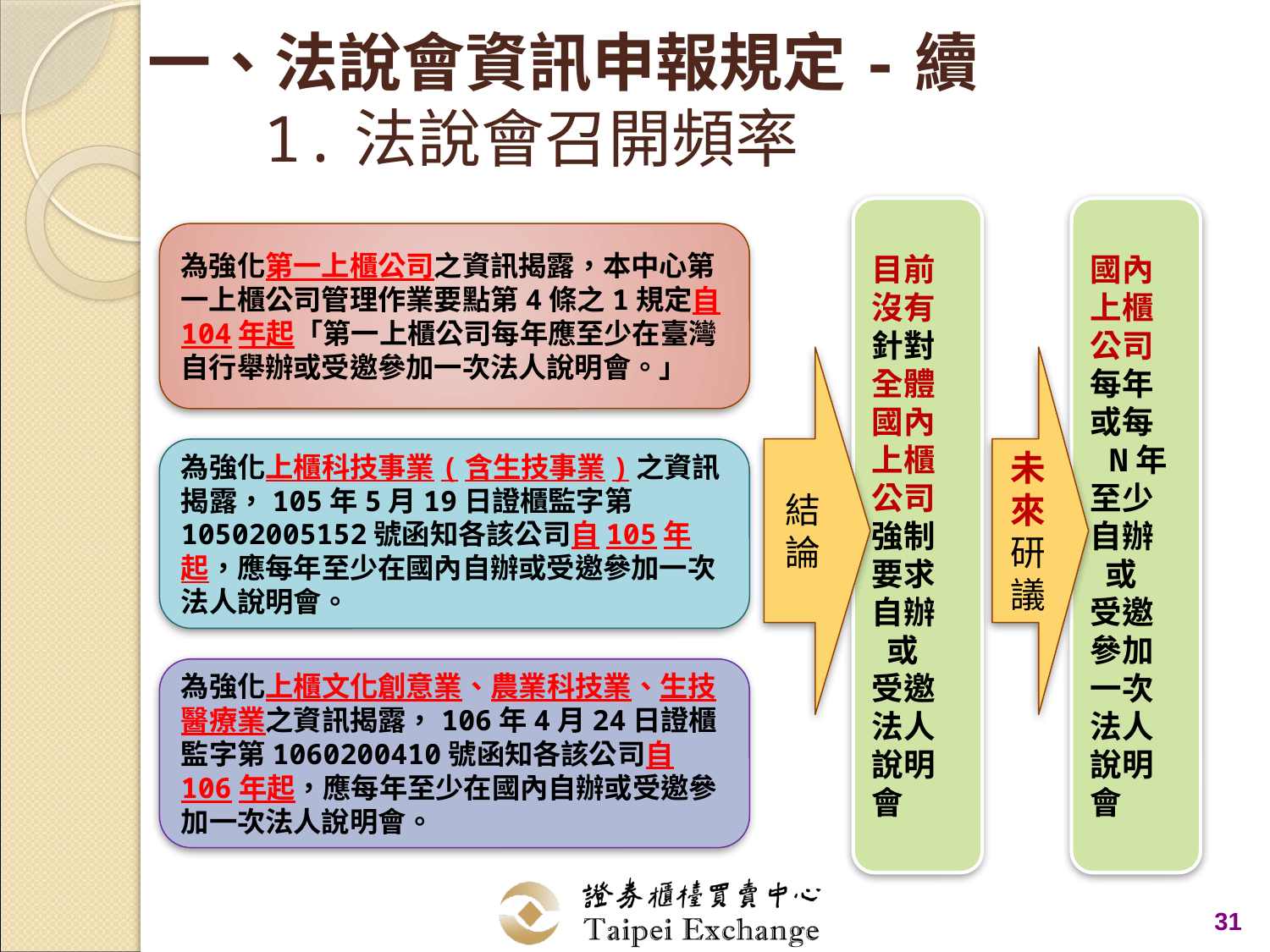

一、法說會資訊申報規定-續
       1.法說會召開頻率
國內上櫃公司每年或每
 N年
至少自辦
 或
受邀參加一次法人說明會
目前沒有針對全體國內上櫃公司強制
要求自辦
 或
受邀法人說明會
為強化第一上櫃公司之資訊揭露，本中心第一上櫃公司管理作業要點第4條之1規定自104年起「第一上櫃公司每年應至少在臺灣自行舉辦或受邀參加一次法人說明會。」
結論
未來
研議
為強化上櫃科技事業(含生技事業)之資訊揭露，105年5月19日證櫃監字第10502005152號函知各該公司自105年起，應每年至少在國內自辦或受邀參加一次法人說明會。
為強化上櫃文化創意業、農業科技業、生技醫療業之資訊揭露，106年4月24日證櫃監字第1060200410號函知各該公司自106年起，應每年至少在國內自辦或受邀參加一次法人說明會。

31